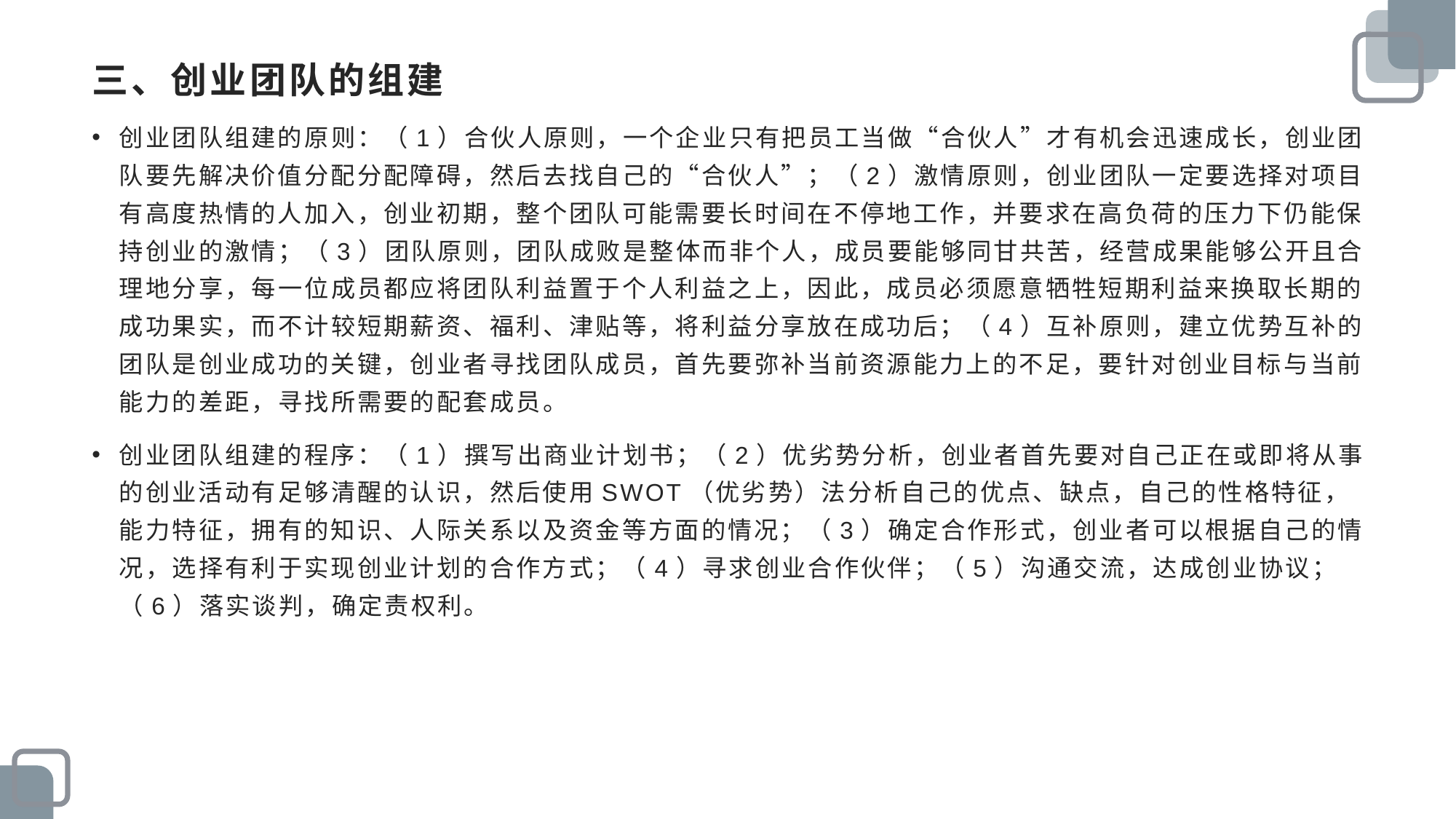

# 三、创业团队的组建
创业团队组建的原则：（1）合伙人原则，一个企业只有把员工当做“合伙人”才有机会迅速成长，创业团队要先解决价值分配分配障碍，然后去找自己的“合伙人”；（2）激情原则，创业团队一定要选择对项目有高度热情的人加入，创业初期，整个团队可能需要长时间在不停地工作，并要求在高负荷的压力下仍能保持创业的激情；（3）团队原则，团队成败是整体而非个人，成员要能够同甘共苦，经营成果能够公开且合理地分享，每一位成员都应将团队利益置于个人利益之上，因此，成员必须愿意牺牲短期利益来换取长期的成功果实，而不计较短期薪资、福利、津贴等，将利益分享放在成功后；（4）互补原则，建立优势互补的团队是创业成功的关键，创业者寻找团队成员，首先要弥补当前资源能力上的不足，要针对创业目标与当前能力的差距，寻找所需要的配套成员。
创业团队组建的程序：（1）撰写出商业计划书；（2）优劣势分析，创业者首先要对自己正在或即将从事的创业活动有足够清醒的认识，然后使用SWOT（优劣势）法分析自己的优点、缺点，自己的性格特征，能力特征，拥有的知识、人际关系以及资金等方面的情况；（3）确定合作形式，创业者可以根据自己的情况，选择有利于实现创业计划的合作方式；（4）寻求创业合作伙伴；（5）沟通交流，达成创业协议；（6）落实谈判，确定责权利。